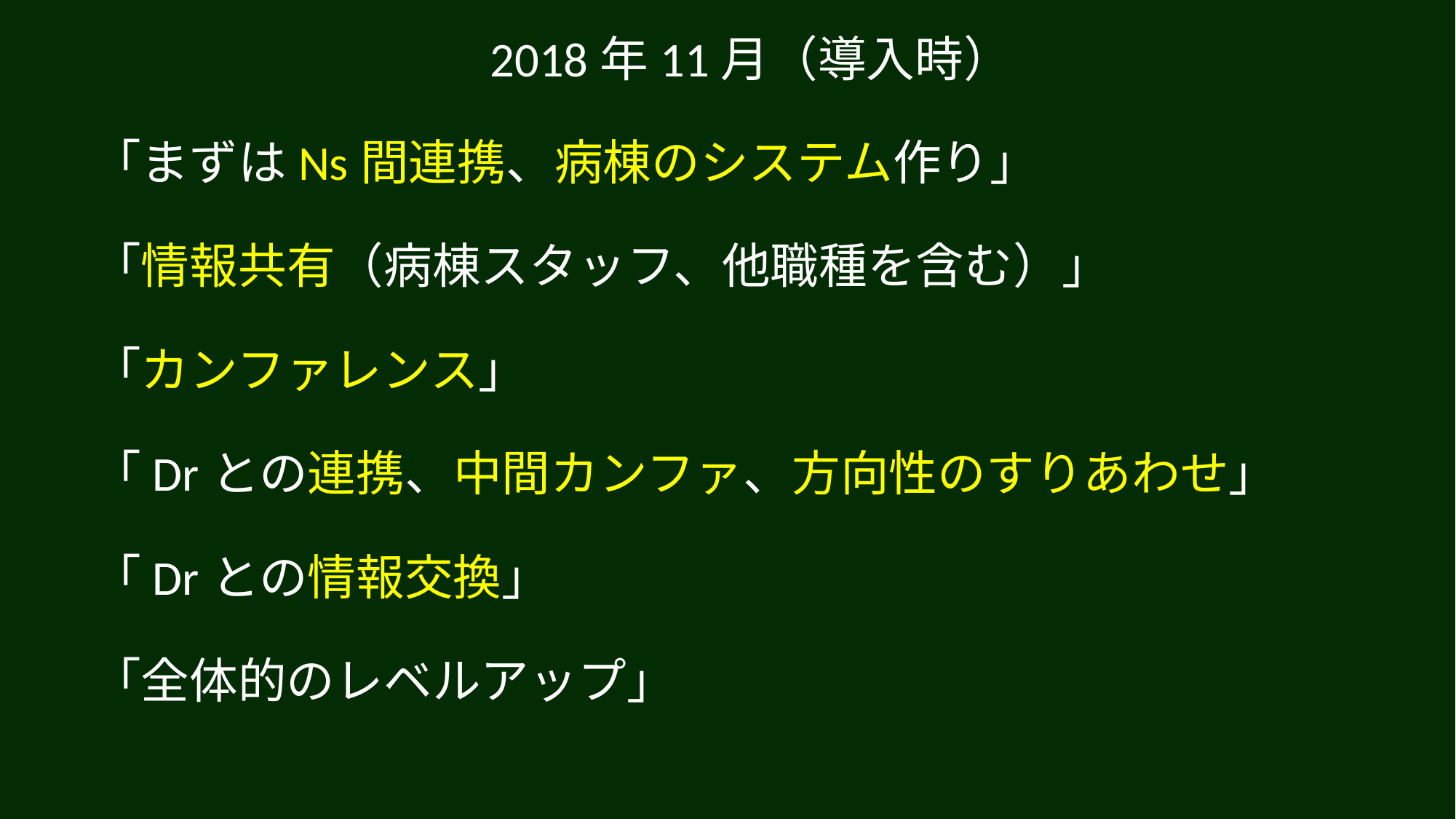

2018年11月（導入時）
「まずはNs間連携、病棟のシステム作り」
「情報共有（病棟スタッフ、他職種を含む）」
「カンファレンス」
「Drとの連携、中間カンファ、方向性のすりあわせ」
「Drとの情報交換」
「全体的のレベルアップ」